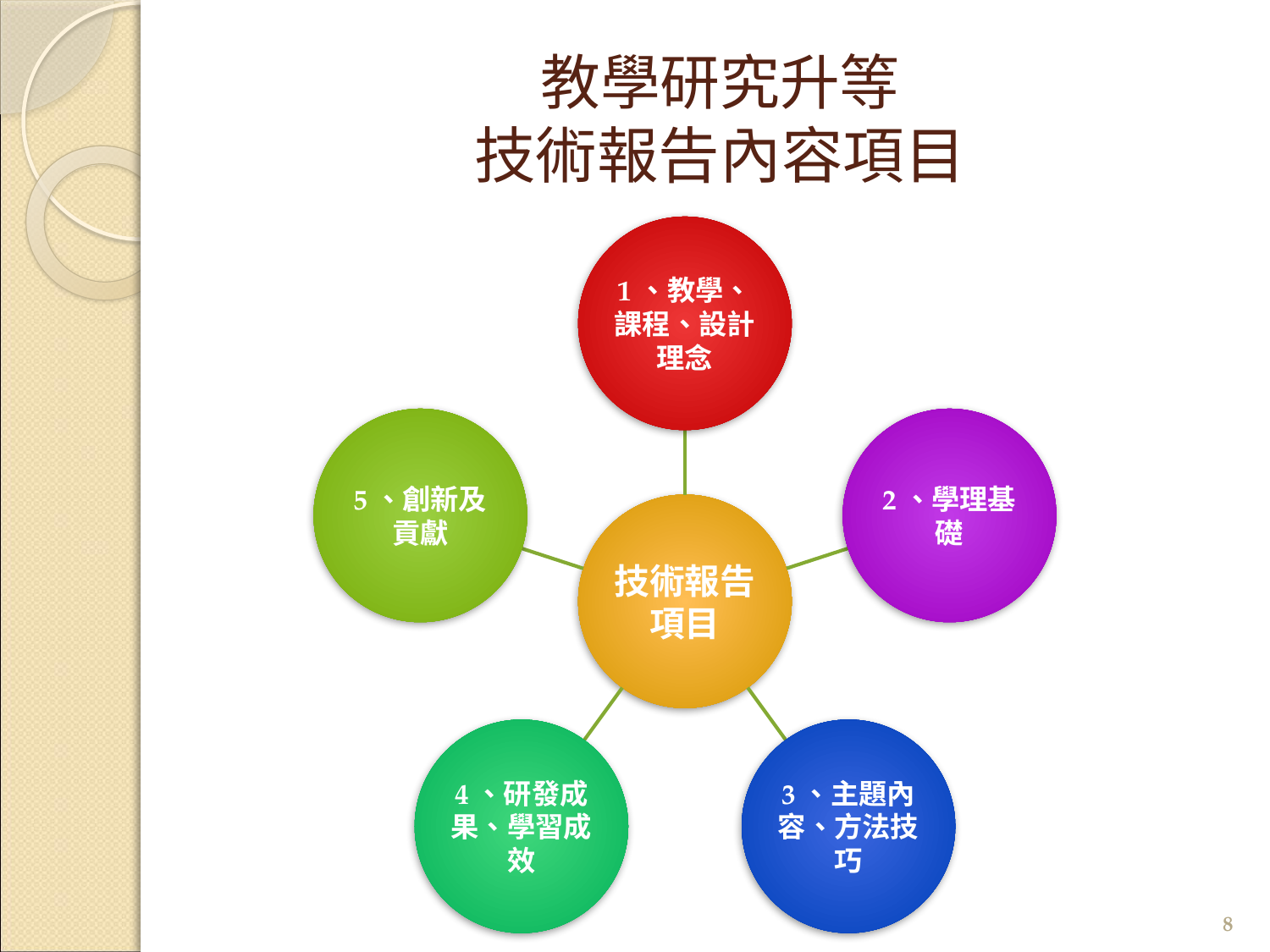

# 教學研究升等 技術報告內容項目
技術報告
項目

1、教學、
課程、設計理念

2、學理基礎

3、主題內容、方法技巧

4、研發成果、學習成效

5、創新及貢獻
8